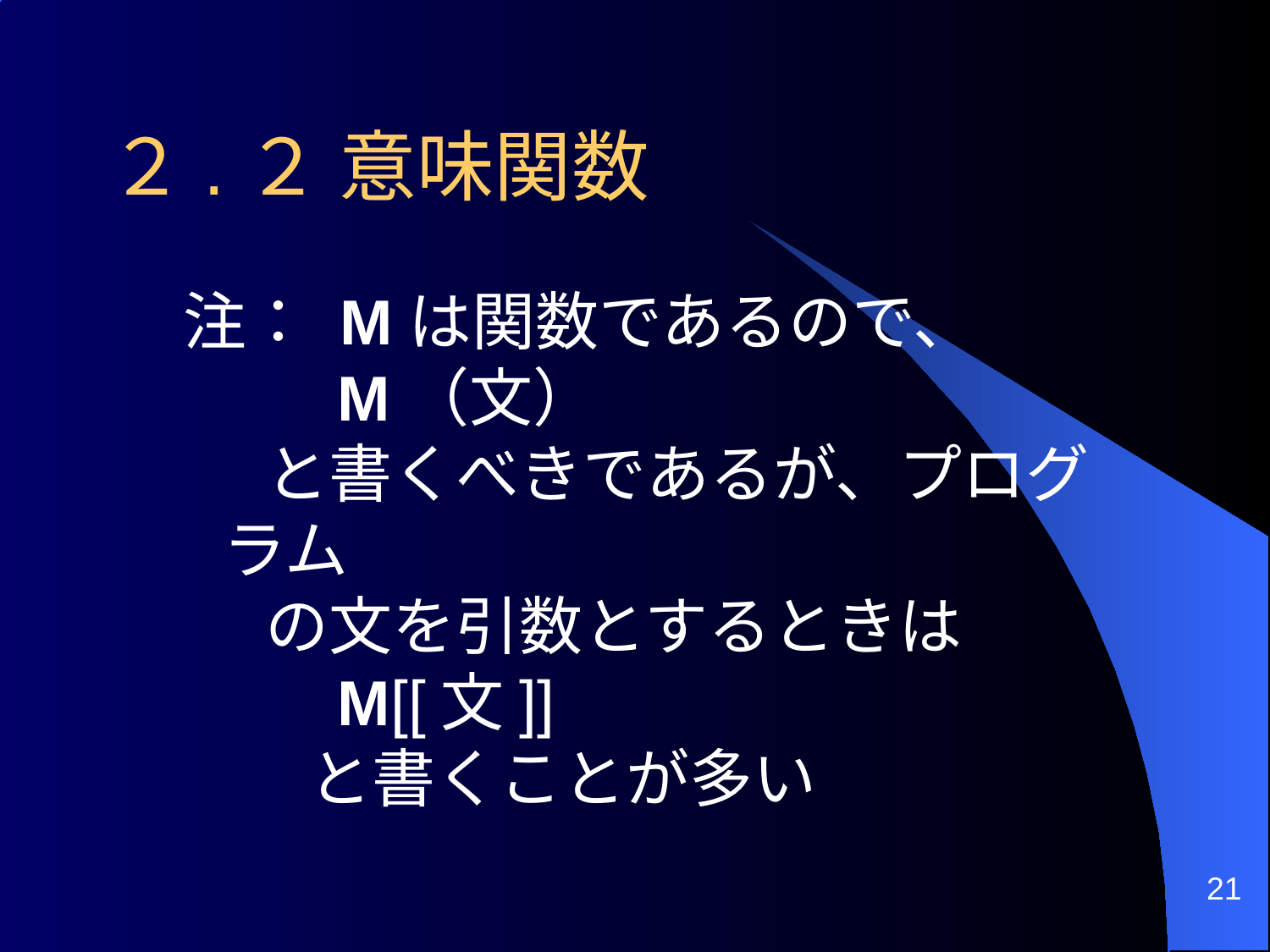

# ２.２ 意味関数
注： Mは関数であるので、
       M（文）
   と書くべきであるが、プログラム
   の文を引数とするときは
       M[[文]]
    と書くことが多い
21